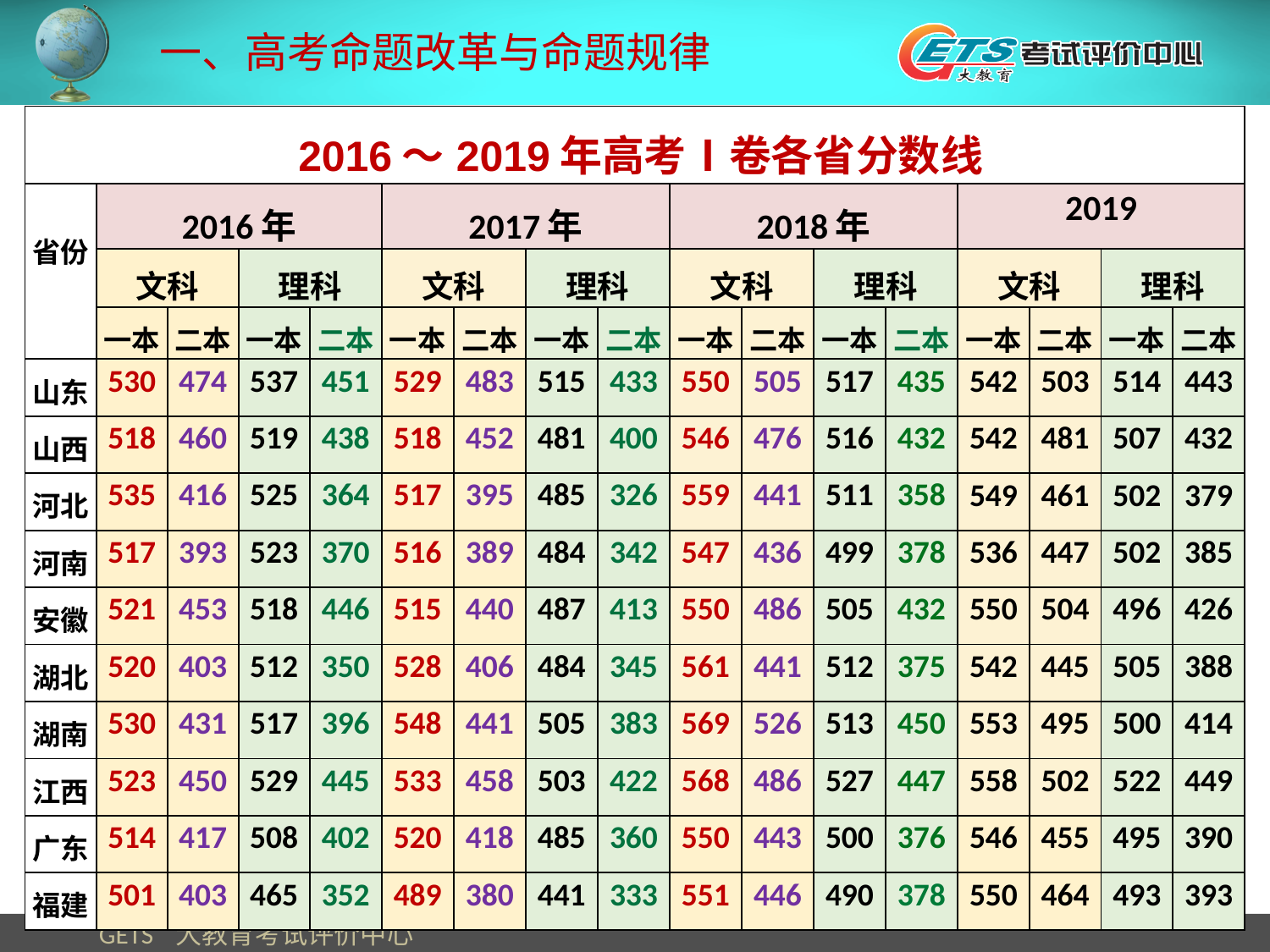

一、高考命题改革与命题规律
| 2016～2019年高考Ⅰ卷各省分数线 |  |  |  |  |  |  |  |  |  |  |  |  |  |  |  |  |
| --- | --- | --- | --- | --- | --- | --- | --- | --- | --- | --- | --- | --- | --- | --- | --- | --- |
| 省份 | 2016年 |  |  |  | 2017年 |  |  |  | 2018年 |  |  |  | 2019 |  |  |  |
|  | 文科 |  | 理科 |  | 文科 |  | 理科 |  | 文科 |  | 理科 |  | 文科 |  | 理科 |  |
|  | 一本 | 二本 | 一本 | 二本 | 一本 | 二本 | 一本 | 二本 | 一本 | 二本 | 一本 | 二本 | 一本 | 二本 | 一本 | 二本 |
| 山东 | 530 | 474 | 537 | 451 | 529 | 483 | 515 | 433 | 550 | 505 | 517 | 435 | 542 | 503 | 514 | 443 |
| 山西 | 518 | 460 | 519 | 438 | 518 | 452 | 481 | 400 | 546 | 476 | 516 | 432 | 542 | 481 | 507 | 432 |
| 河北 | 535 | 416 | 525 | 364 | 517 | 395 | 485 | 326 | 559 | 441 | 511 | 358 | 549 | 461 | 502 | 379 |
| 河南 | 517 | 393 | 523 | 370 | 516 | 389 | 484 | 342 | 547 | 436 | 499 | 378 | 536 | 447 | 502 | 385 |
| 安徽 | 521 | 453 | 518 | 446 | 515 | 440 | 487 | 413 | 550 | 486 | 505 | 432 | 550 | 504 | 496 | 426 |
| 湖北 | 520 | 403 | 512 | 350 | 528 | 406 | 484 | 345 | 561 | 441 | 512 | 375 | 542 | 445 | 505 | 388 |
| 湖南 | 530 | 431 | 517 | 396 | 548 | 441 | 505 | 383 | 569 | 526 | 513 | 450 | 553 | 495 | 500 | 414 |
| 江西 | 523 | 450 | 529 | 445 | 533 | 458 | 503 | 422 | 568 | 486 | 527 | 447 | 558 | 502 | 522 | 449 |
| 广东 | 514 | 417 | 508 | 402 | 520 | 418 | 485 | 360 | 550 | 443 | 500 | 376 | 546 | 455 | 495 | 390 |
| 福建 | 501 | 403 | 465 | 352 | 489 | 380 | 441 | 333 | 551 | 446 | 490 | 378 | 550 | 464 | 493 | 393 |